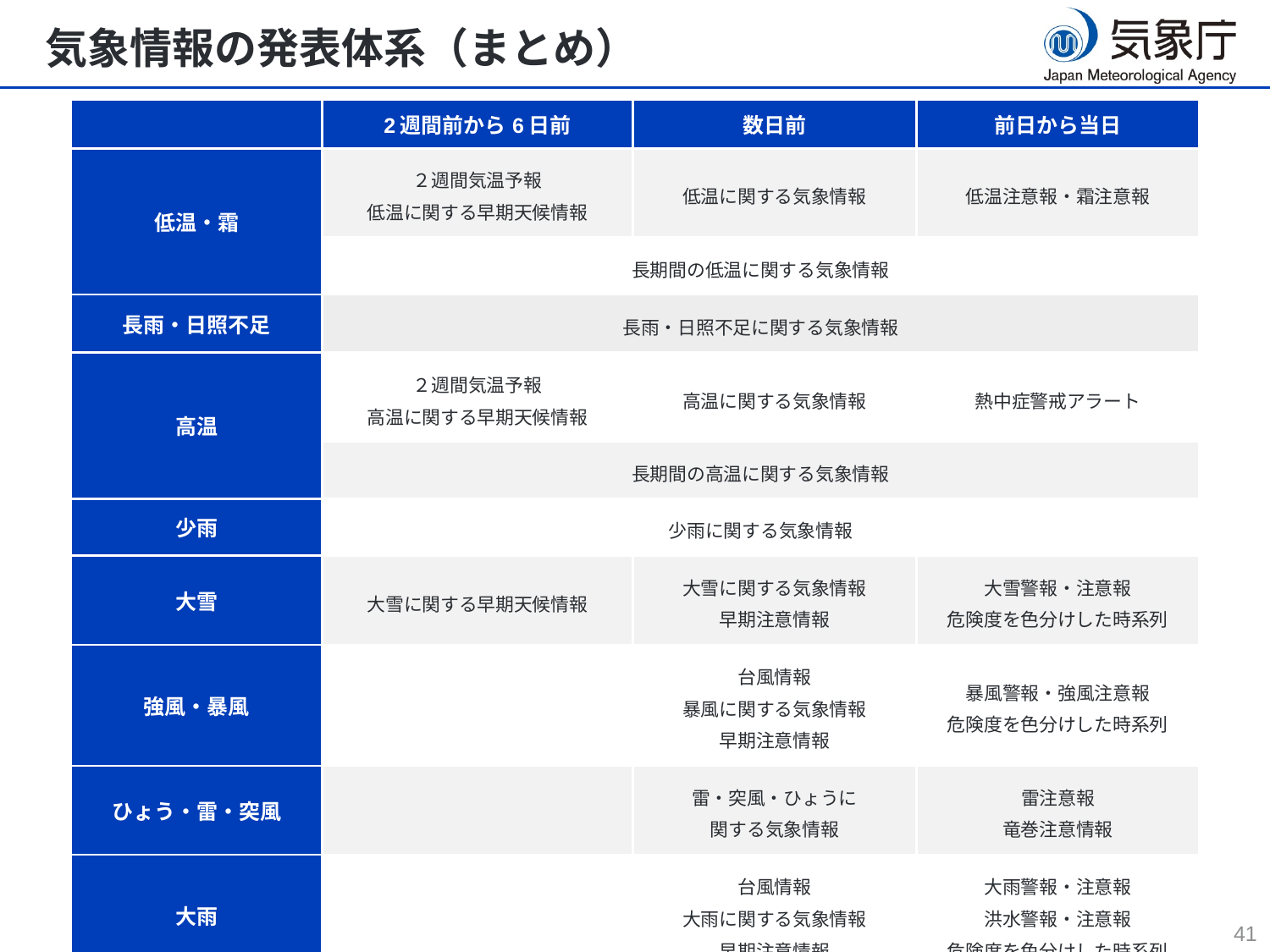

# 気象情報の発表体系（まとめ）
|  | 2週間前から6日前 | 数日前 | 前日から当日 |
| --- | --- | --- | --- |
| 低温・霜 | ２週間気温予報 低温に関する早期天候情報 | 低温に関する気象情報 | 低温注意報・霜注意報 |
|  | 長期間の低温に関する気象情報 |  |  |
| 長雨・日照不足 | 長雨・日照不足に関する気象情報 |  |  |
| 高温 | ２週間気温予報 高温に関する早期天候情報 | 高温に関する気象情報 | 熱中症警戒アラート |
|  | 長期間の高温に関する気象情報 |  |  |
| 少雨 | 少雨に関する気象情報 |  |  |
| 大雪 | 大雪に関する早期天候情報 | 大雪に関する気象情報 早期注意情報 | 大雪警報・注意報 危険度を色分けした時系列 |
| 強風・暴風 |  | 台風情報 暴風に関する気象情報 早期注意情報 | 暴風警報・強風注意報 危険度を色分けした時系列 |
| ひょう・雷・突風 |  | 雷・突風・ひょうに 関する気象情報 | 雷注意報 竜巻注意情報 |
| 大雨 |  | 台風情報 大雨に関する気象情報 早期注意情報 | 大雨警報・注意報 洪水警報・注意報 危険度を色分けした時系列 |
| 火山灰 |  |  | 降灰予報、噴火警報・予報 |
41